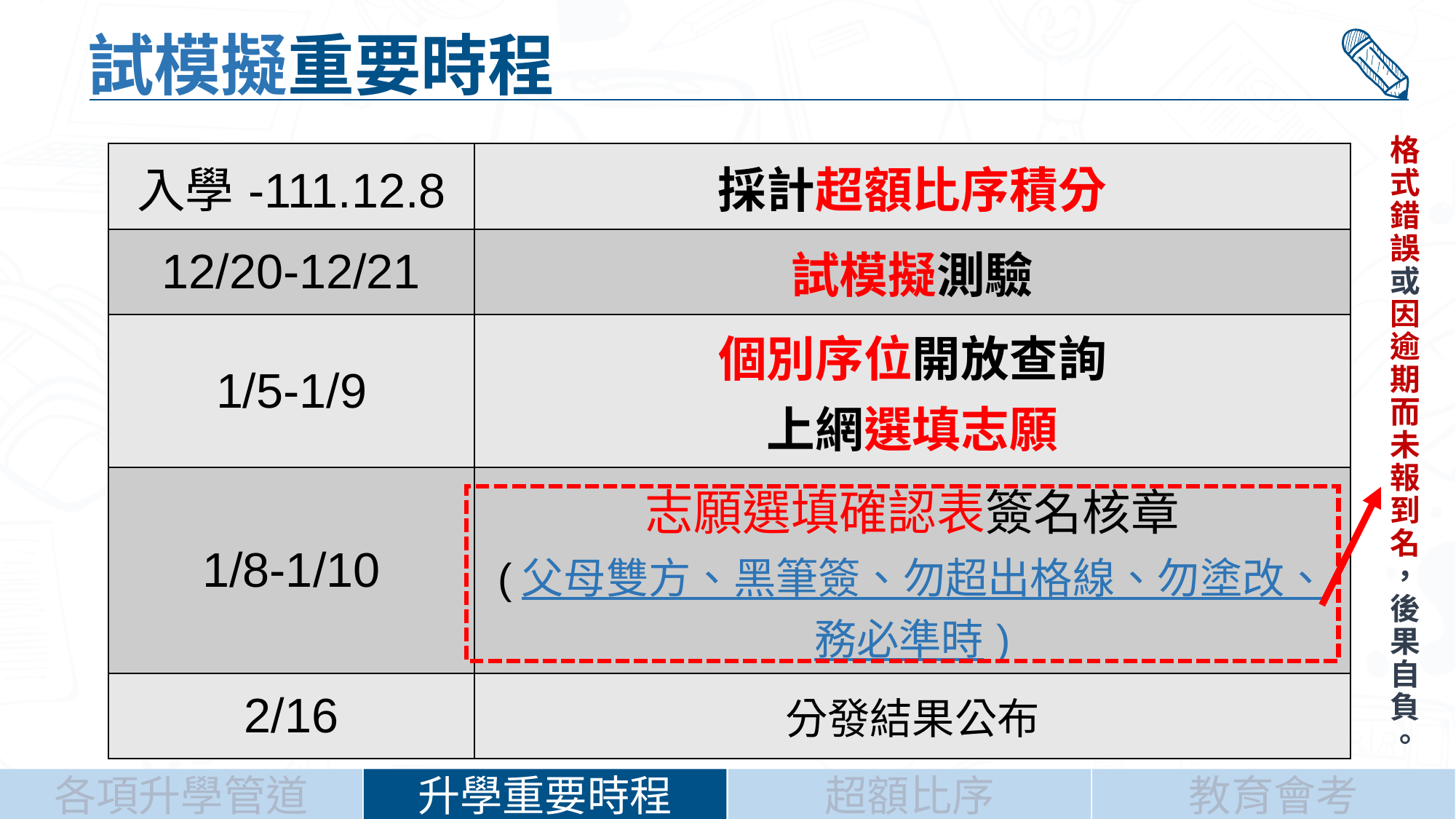

試模擬重要時程
格式錯誤或因逾期而未報到名，後果自負。
| 入學-111.12.8 | 採計超額比序積分 |
| --- | --- |
| 12/20-12/21 | 試模擬測驗 |
| 1/5-1/9 | 個別序位開放查詢 上網選填志願 |
| 1/8-1/10 | 志願選填確認表簽名核章 (父母雙方、黑筆簽、勿超出格線、勿塗改、務必準時) |
| 2/16 | 分發結果公布 |

升學重要時程
超額比序
教育會考
各項升學管道